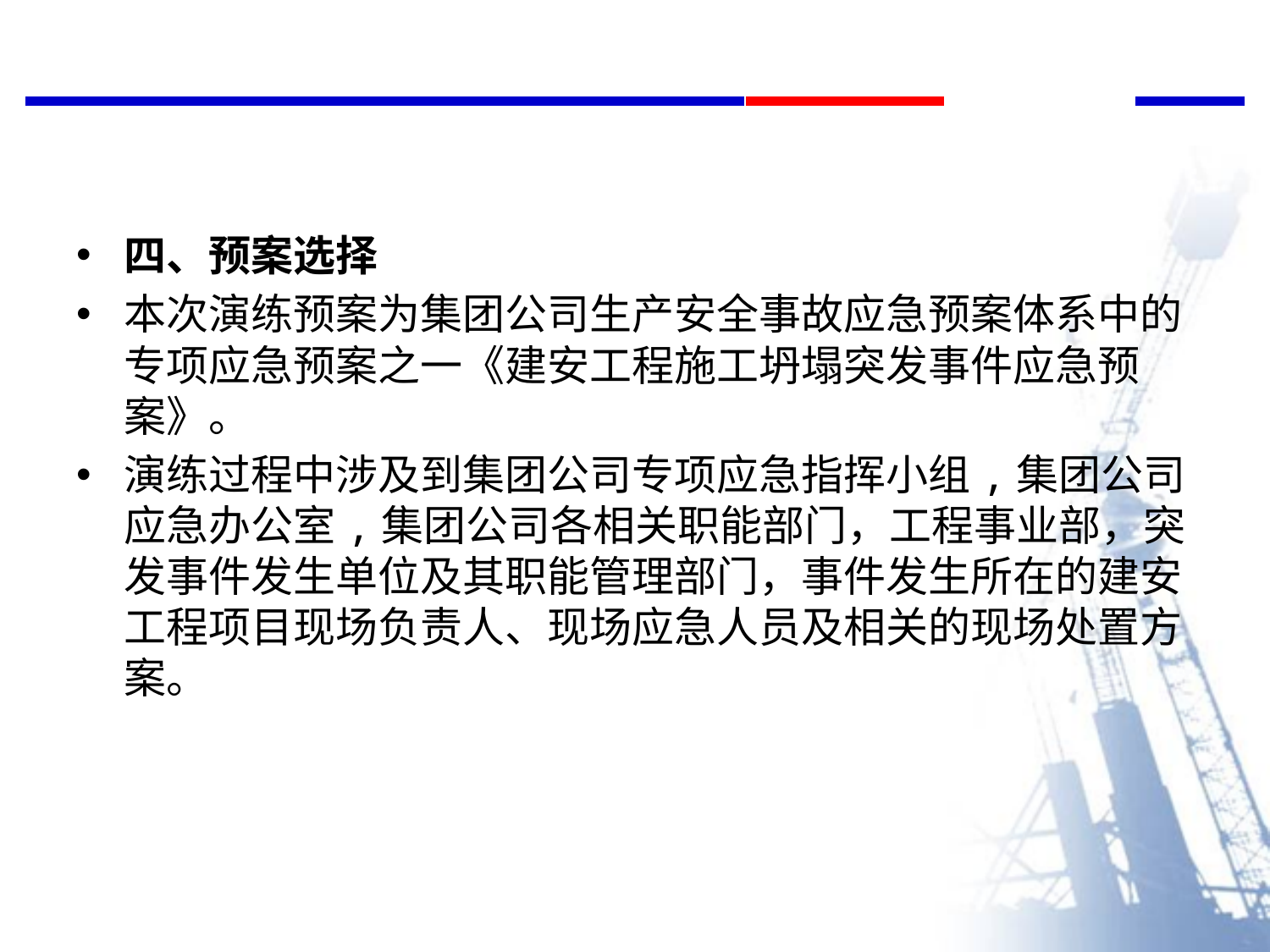

四、预案选择
本次演练预案为集团公司生产安全事故应急预案体系中的专项应急预案之一《建安工程施工坍塌突发事件应急预案》。
演练过程中涉及到集团公司专项应急指挥小组,集团公司应急办公室,集团公司各相关职能部门，工程事业部，突发事件发生单位及其职能管理部门，事件发生所在的建安工程项目现场负责人、现场应急人员及相关的现场处置方案。